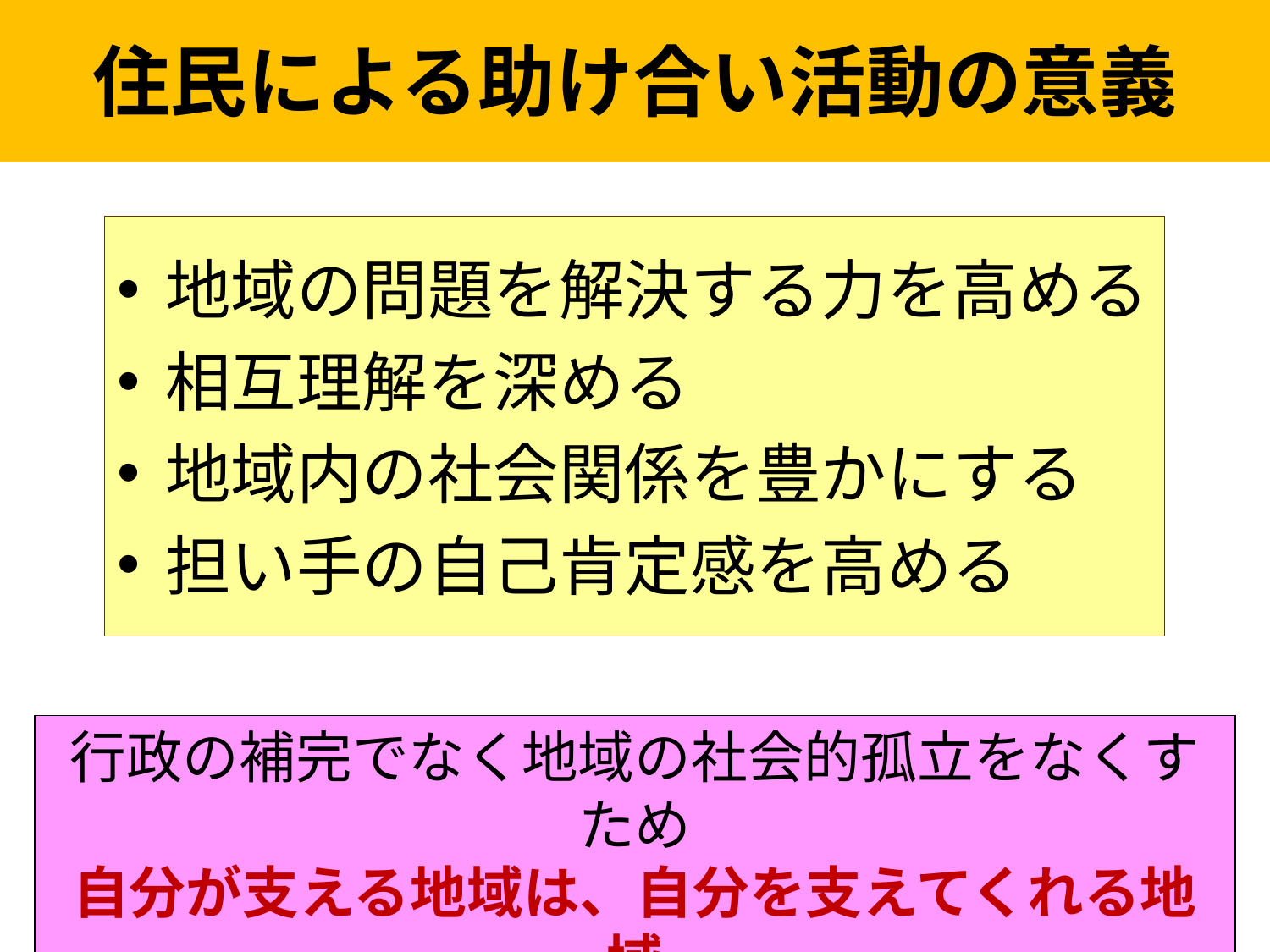

住民による助け合い活動の意義
地域の問題を解決する力を高める
相互理解を深める
地域内の社会関係を豊かにする
担い手の自己肯定感を高める
行政の補完でなく地域の社会的孤立をなくすため
自分が支える地域は、自分を支えてくれる地域